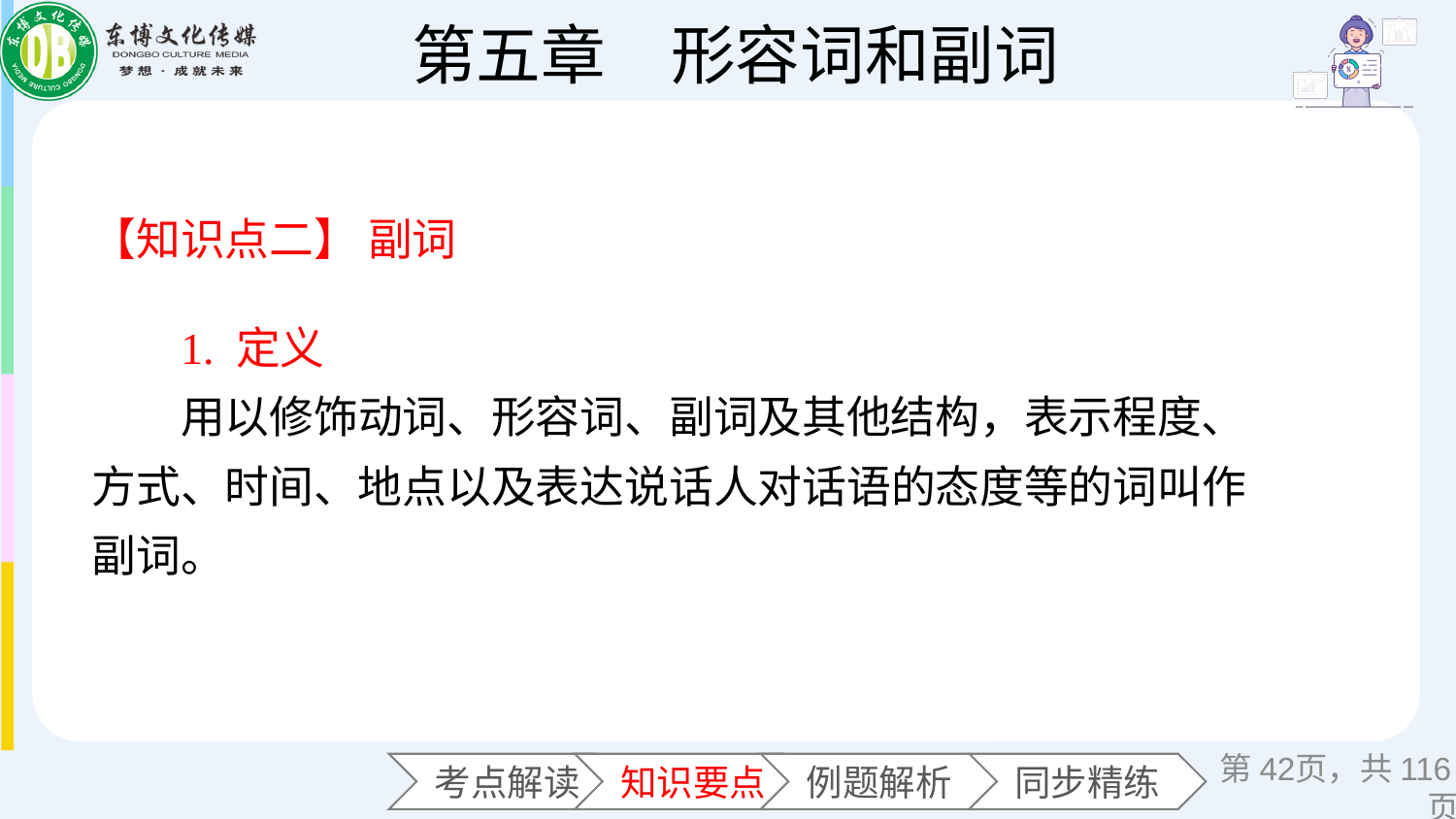

【知识点二】 副词
1. 定义
用以修饰动词、形容词、副词及其他结构，表示程度、方式、时间、地点以及表达说话人对话语的态度等的词叫作副词。
第42页，共116页